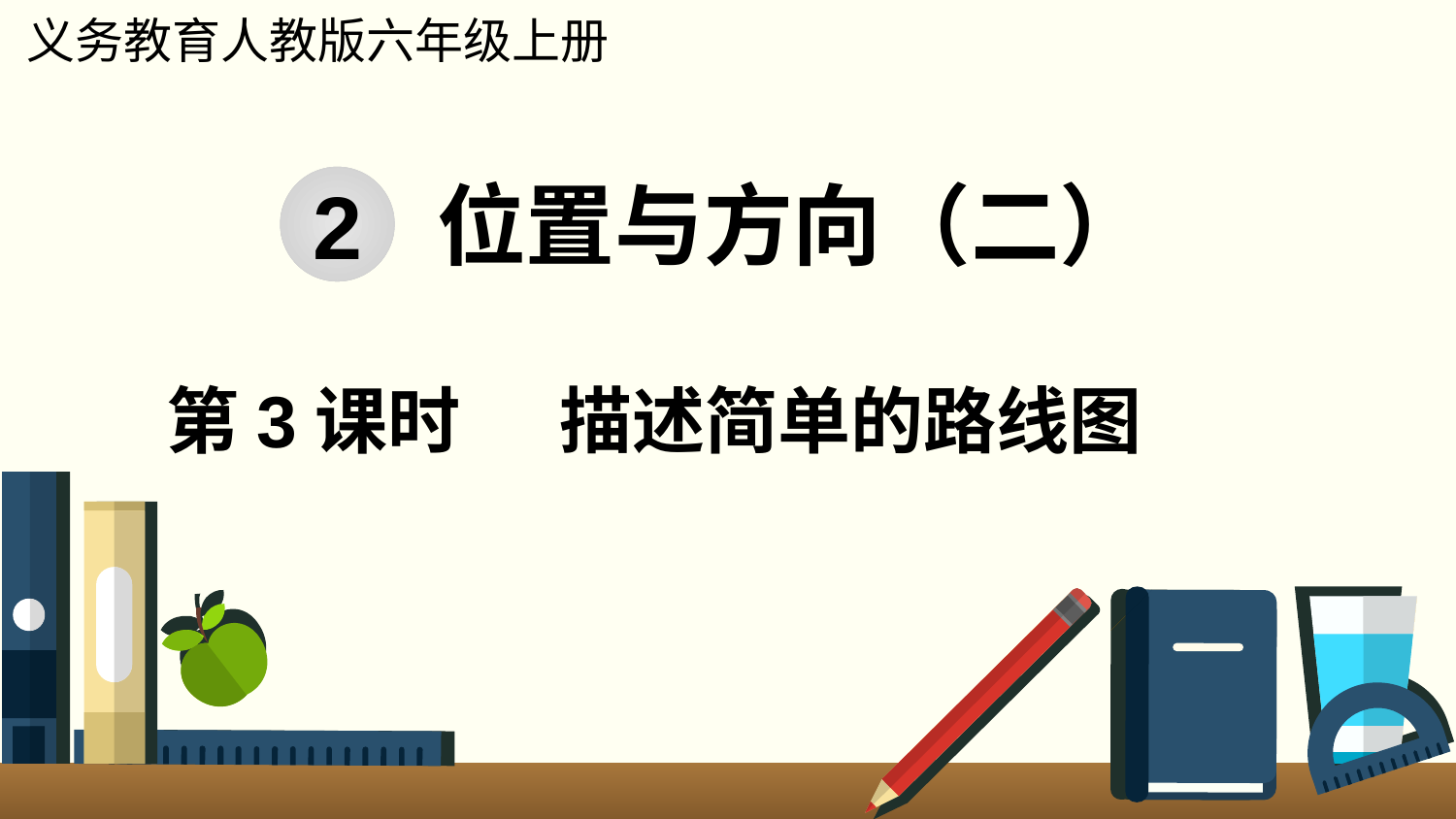

义务教育人教版六年级上册
位置与方向（二）
2
第3课时      描述简单的路线图
www.youyi100.com

优翼

www.youyi100.com